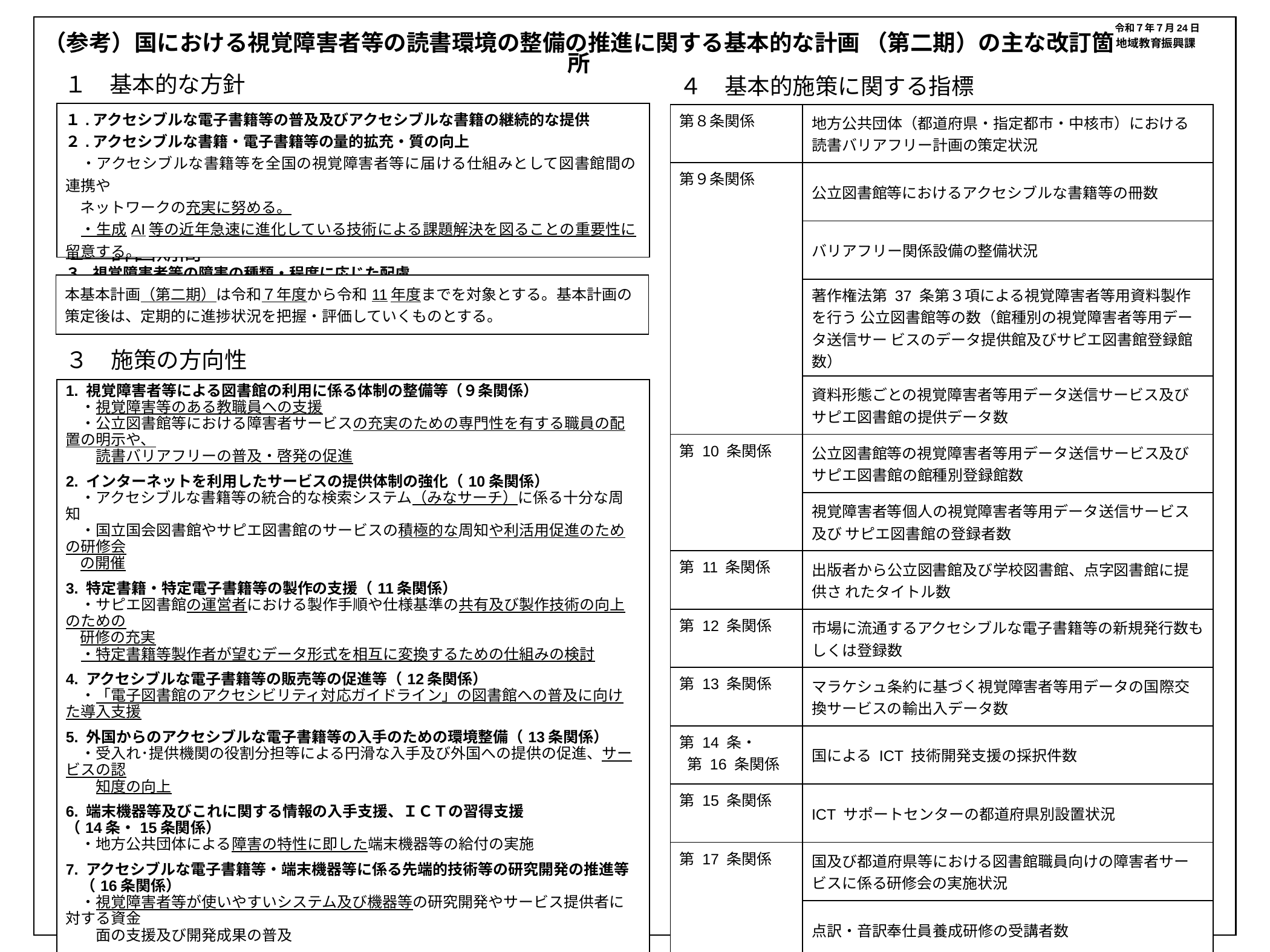

令和７年７月24日

（参考）国における視覚障害者等の読書環境の整備の推進に関する基本的な計画 （第二期）の主な改訂箇所
地域教育振興課
１　基本的な方針
２　計画期間
３　施策の方向性
４　基本的施策に関する指標
| １.アクセシブルな電子書籍等の普及及びアクセシブルな書籍の継続的な提供 ２.アクセシブルな書籍・電子書籍等の量的拡充・質の向上 　・アクセシブルな書籍等を全国の視覚障害者等に届ける仕組みとして図書館間の連携や ネットワークの充実に努める。 　・生成AI等の近年急速に進化している技術による課題解決を図ることの重要性に留意する。 ３.視覚障害者等の障害の種類・程度に応じた配慮 |
| --- |
| 第８条関係 | 地方公共団体（都道府県・指定都市・中核市）における読書バリアフリー計画の策定状況 |
| --- | --- |
| 第９条関係 | 公立図書館等におけるアクセシブルな書籍等の冊数 |
|  | バリアフリー関係設備の整備状況 |
|  | 著作権法第 37 条第３項による視覚障害者等用資料製作を行う 公立図書館等の数（館種別の視覚障害者等用データ送信サー ビスのデータ提供館及びサピエ図書館登録館数） |
|  | 資料形態ごとの視覚障害者等用データ送信サービス及びサピエ図書館の提供データ数 |
| 第 10 条関係 | 公立図書館等の視覚障害者等用データ送信サービス及びサピエ図書館の館種別登録館数 |
|  | 視覚障害者等個人の視覚障害者等用データ送信サービス及び サピエ図書館の登録者数 |
| 第 11 条関係 | 出版者から公立図書館及び学校図書館、点字図書館に提供さ れたタイトル数 |
| 第 12 条関係 | 市場に流通するアクセシブルな電子書籍等の新規発行数もしくは登録数 |
| 第 13 条関係 | マラケシュ条約に基づく視覚障害者等用データの国際交換サービスの輸出入データ数 |
| 第 14 条・ 第 16 条関係 | 国による ICT 技術開発支援の採択件数 |
| 第 15 条関係 | ICT サポートセンターの都道府県別設置状況 |
| 第 17 条関係 | 国及び都道府県等における図書館職員向けの障害者サービスに係る研修会の実施状況 |
|  | 点訳・音訳奉仕員養成研修の受講者数 |
| 本基本計画（第二期）は令和７年度から令和11年度までを対象とする。基本計画の策定後は、定期的に進捗状況を把握・評価していくものとする。 |
| --- |
| 1. 視覚障害者等による図書館の利用に係る体制の整備等（９条関係） 　・視覚障害等のある教職員への支援 　・公立図書館等における障害者サービスの充実のための専門性を有する職員の配置の明示や、 　　読書バリアフリーの普及・啓発の促進 2. インターネットを利用したサービスの提供体制の強化（10条関係） 　・アクセシブルな書籍等の統合的な検索システム（みなサーチ）に係る十分な周知 　・国立国会図書館やサピエ図書館のサービスの積極的な周知や利活用促進のための研修会 の開催 3. 特定書籍・特定電子書籍等の製作の支援（11条関係） 　・サピエ図書館の運営者における製作手順や仕様基準の共有及び製作技術の向上のための 研修の充実 　・特定書籍等製作者が望むデータ形式を相互に変換するための仕組みの検討 4. アクセシブルな電子書籍等の販売等の促進等（12条関係） 　・「電子図書館のアクセシビリティ対応ガイドライン」の図書館への普及に向けた導入支援 5. 外国からのアクセシブルな電子書籍等の入手のための環境整備（13条関係） 　・受入れ･提供機関の役割分担等による円滑な入手及び外国への提供の促進、サービスの認 　　知度の向上 6. 端末機器等及びこれに関する情報の入手支援、ＩＣＴの習得支援 （14条・15条関係） 　・地方公共団体による障害の特性に即した端末機器等の給付の実施 7. アクセシブルな電子書籍等・端末機器等に係る先端的技術等の研究開発の推進等 　（16条関係） 　・視覚障害者等が使いやすいシステム及び機器等の研究開発やサービス提供者に対する資金 　　面の支援及び開発成果の普及 8. 製作人材・図書館サービス人材の育成等（17条関係） 　・司書、司書教諭・学校司書、職員等の資質向上に資する社会の変化に対応した研修等の 　　実施 　・点訳者・音訳者、アクセシブルな電子データ製作者等の計画的な人材の確保と養成 |
| --- |